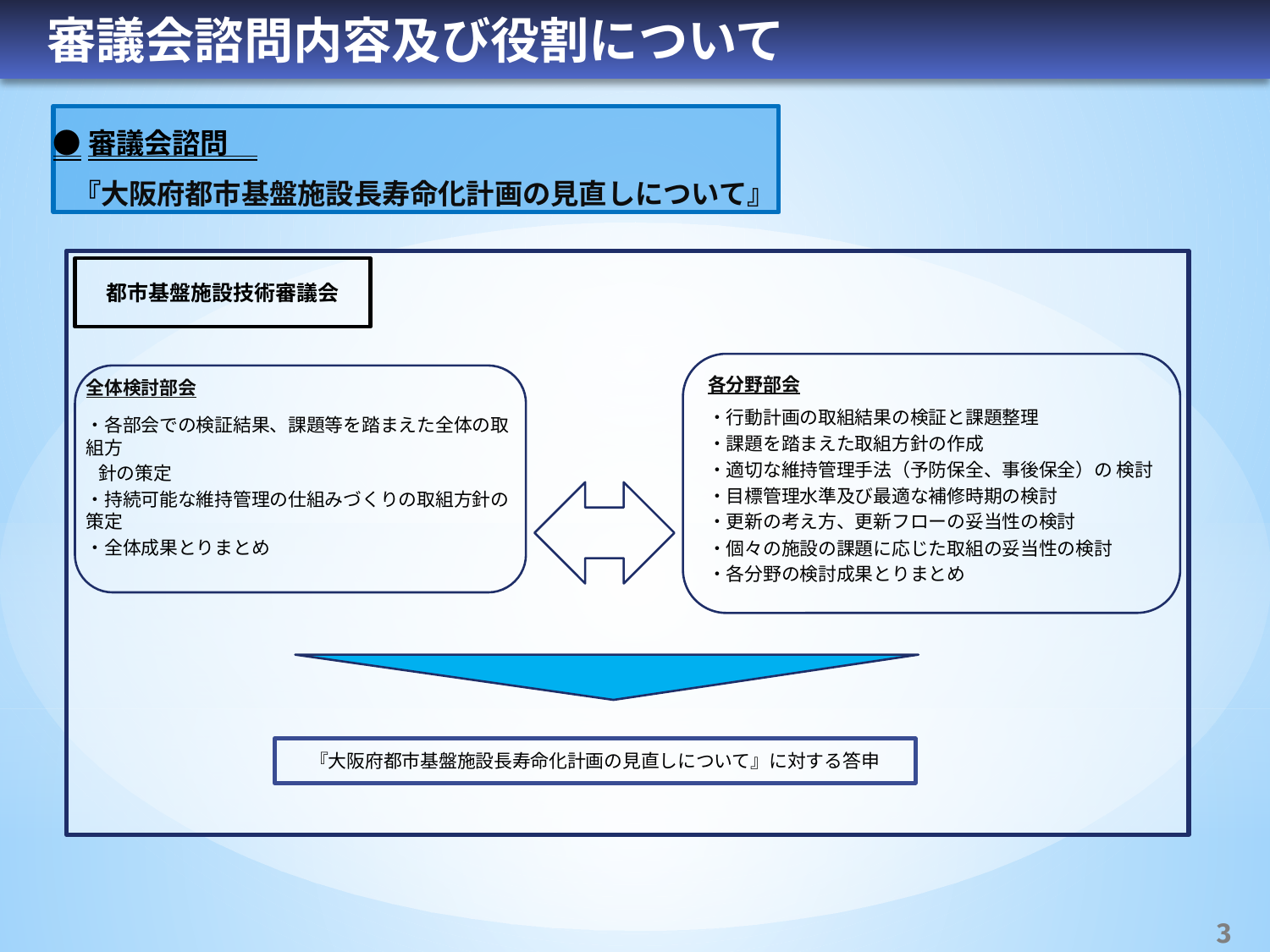

審議会諮問内容及び役割について　　　　　　　　　　　  　第1回審議会の報告
●審議会諮問
  『大阪府都市基盤施設長寿命化計画の見直しについて』

都市基盤施設技術審議会
各分野部会

・行動計画の取組結果の検証と課題整理
・課題を踏まえた取組方針の作成
・適切な維持管理手法（予防保全、事後保全）の 検討
・目標管理水準及び最適な補修時期の検討
・更新の考え方、更新フローの妥当性の検討
・個々の施設の課題に応じた取組の妥当性の検討
・各分野の検討成果とりまとめ
全体検討部会

・各部会での検証結果、課題等を踏まえた全体の取組方
  針の策定
・持続可能な維持管理の仕組みづくりの取組方針の策定
・全体成果とりまとめ

『大阪府都市基盤施設長寿命化計画の見直しについて』に対する答申
3